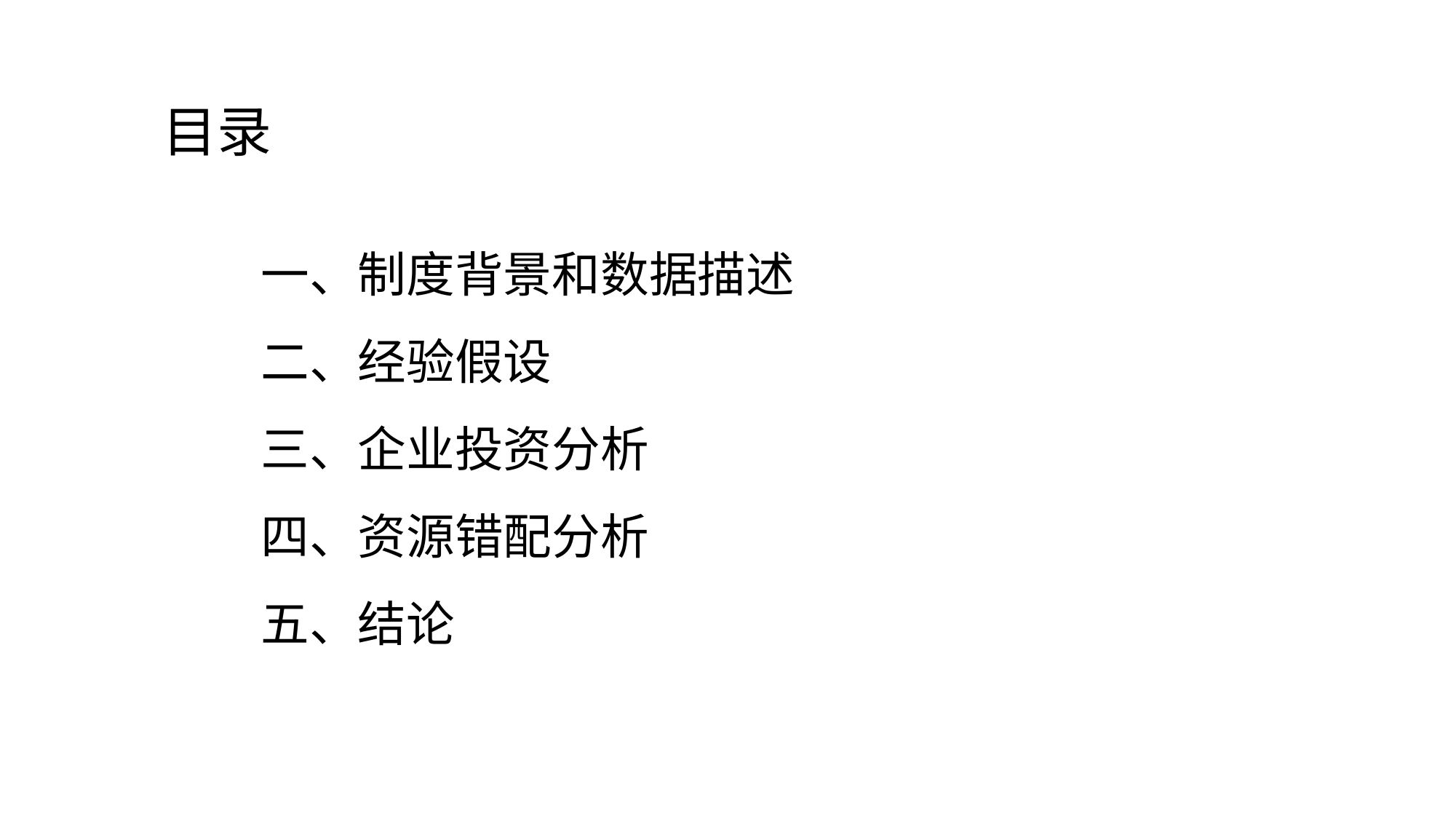

目录
一、制度背景和数据描述
二、经验假设
三、企业投资分析
四、资源错配分析
五、结论